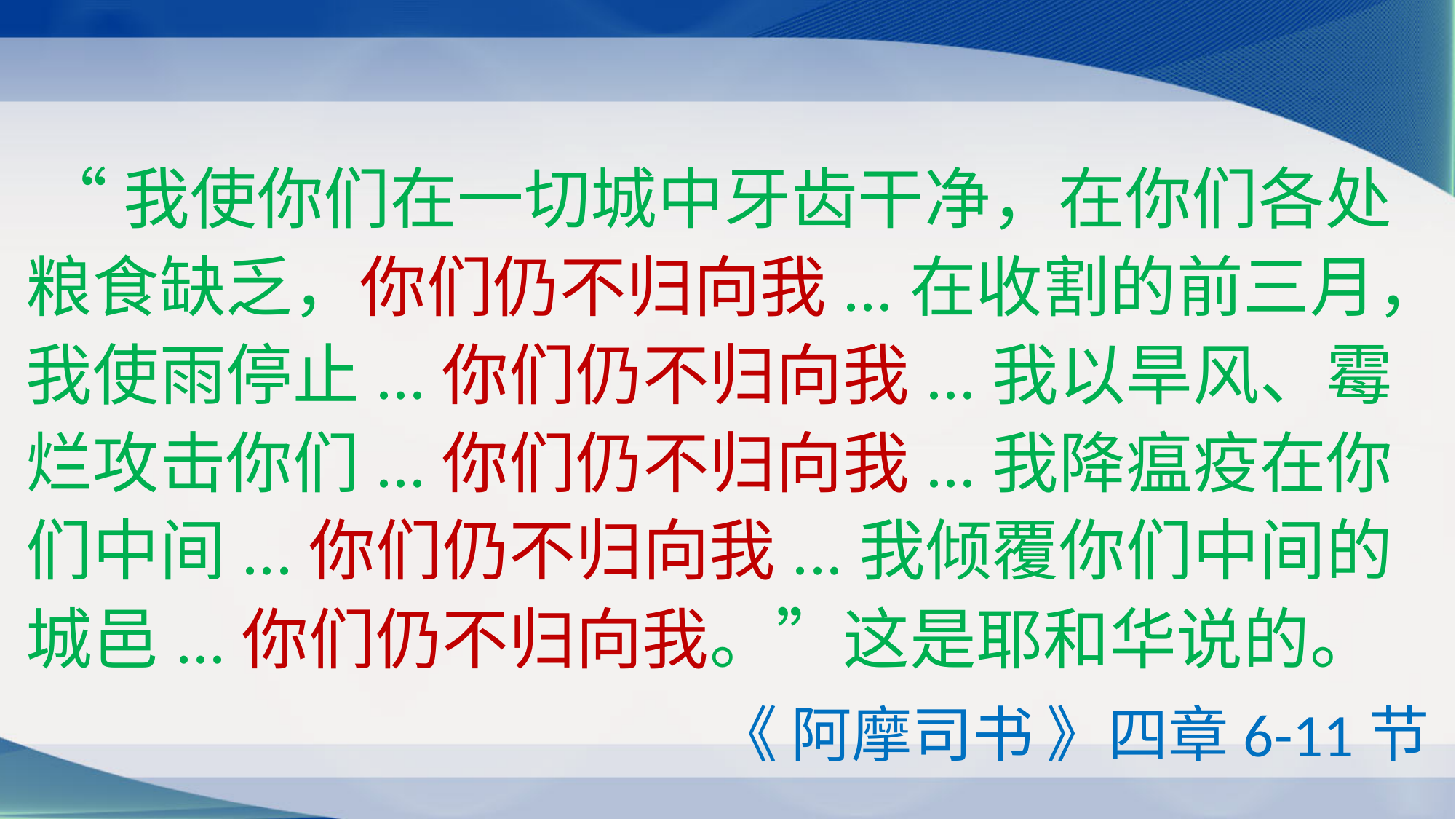

“我使你们在一切城中牙齿干净，在你们各处粮食缺乏，你们仍不归向我...在收割的前三月，我使雨停止...你们仍不归向我...我以旱风、霉烂攻击你们...你们仍不归向我...我降瘟疫在你们中间...你们仍不归向我...我倾覆你们中间的城邑...你们仍不归向我。”这是耶和华说的。
《 阿摩司书 》四章6-11节